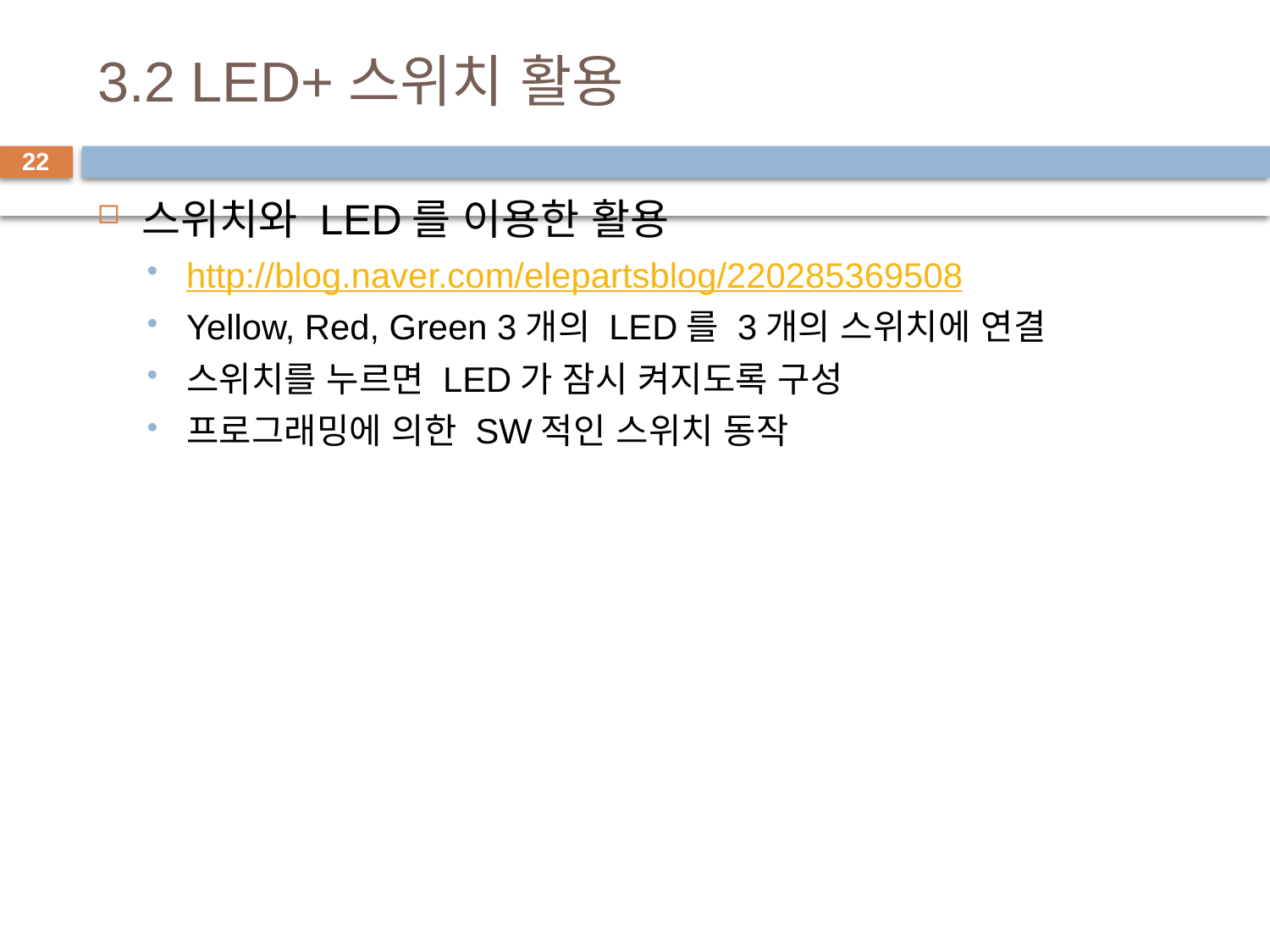

# 3.2 LED+스위치 활용
22
스위치와 LED를 이용한 활용
http://blog.naver.com/elepartsblog/220285369508
Yellow, Red, Green 3개의 LED를 3개의 스위치에 연결
스위치를 누르면 LED가 잠시 켜지도록 구성
프로그래밍에 의한 SW적인 스위치 동작